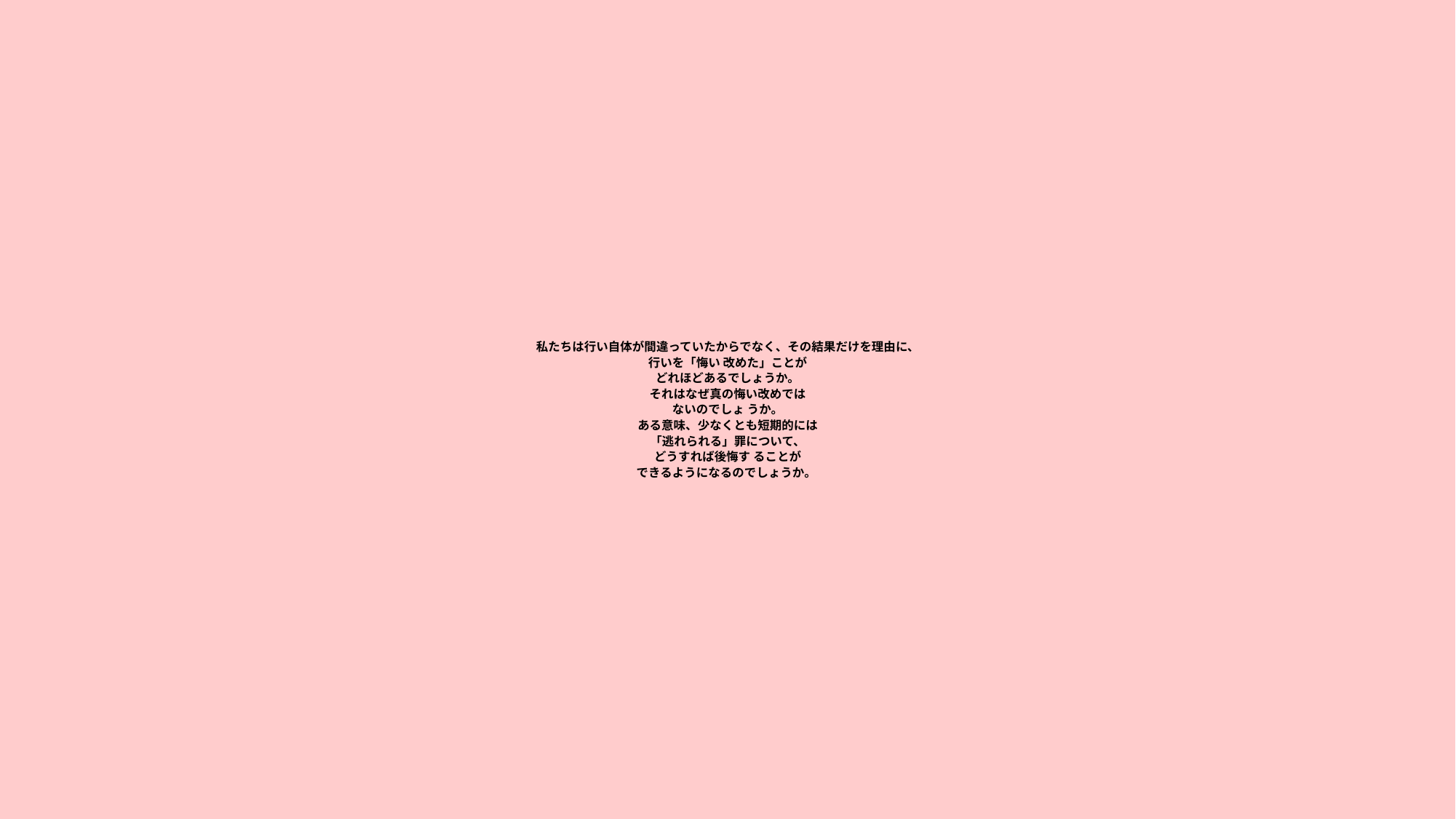

# 私たちは行い自体が間違っていたからでなく、その結果だけを理由に、 行いを「悔い 改めた」ことが どれほどあるでしょうか。 それはなぜ真の悔い改めでは ないのでしょ うか。 ある意味、少なくとも短期的には 「逃れられる」罪について、 どうすれば後悔す ることが できるようになるのでしょうか。